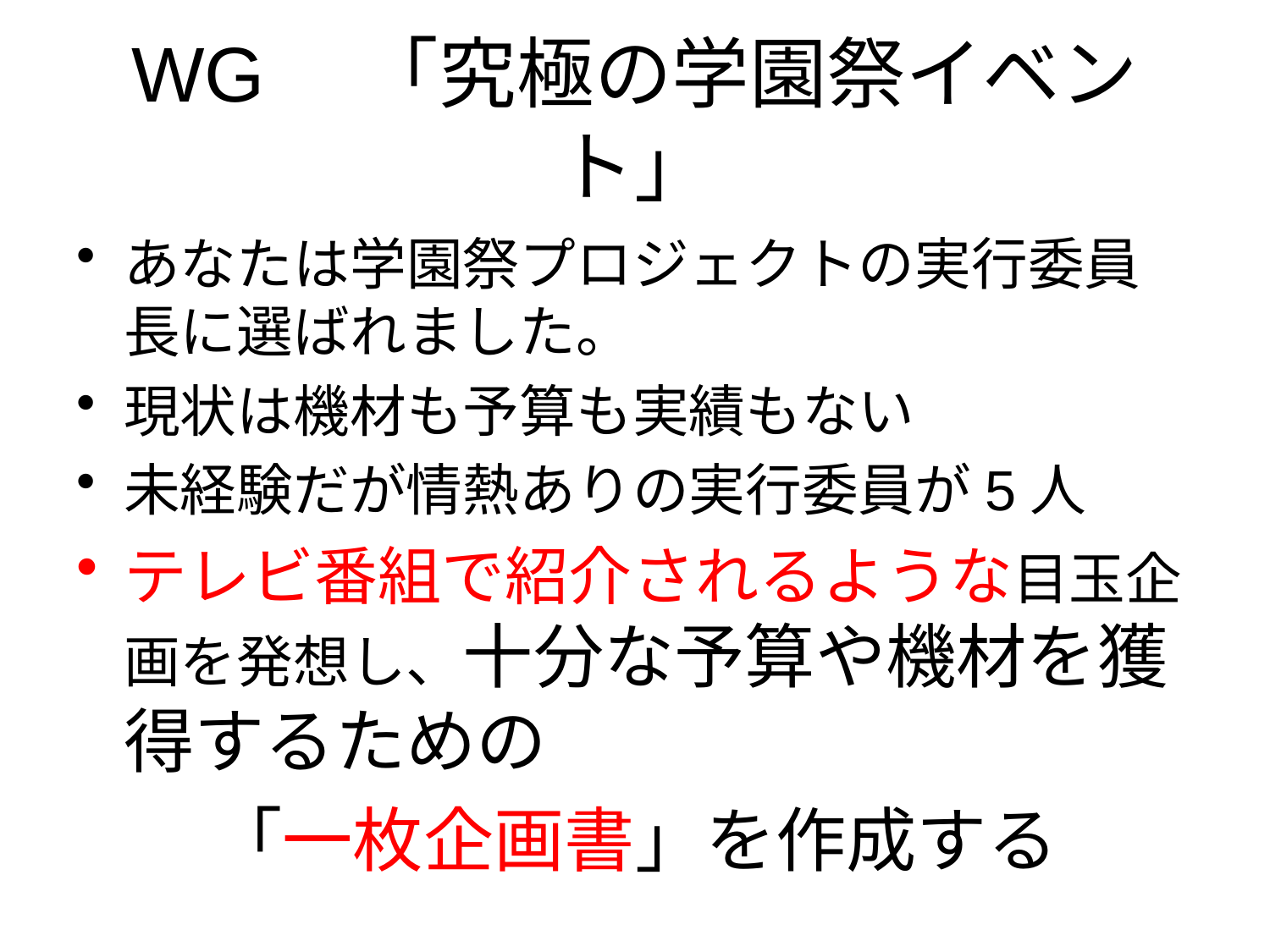

# WG　「究極の学園祭イベント」
あなたは学園祭プロジェクトの実行委員長に選ばれました。
現状は機材も予算も実績もない
未経験だが情熱ありの実行委員が5人
テレビ番組で紹介されるような目玉企画を発想し、十分な予算や機材を獲得するための
「一枚企画書」を作成する